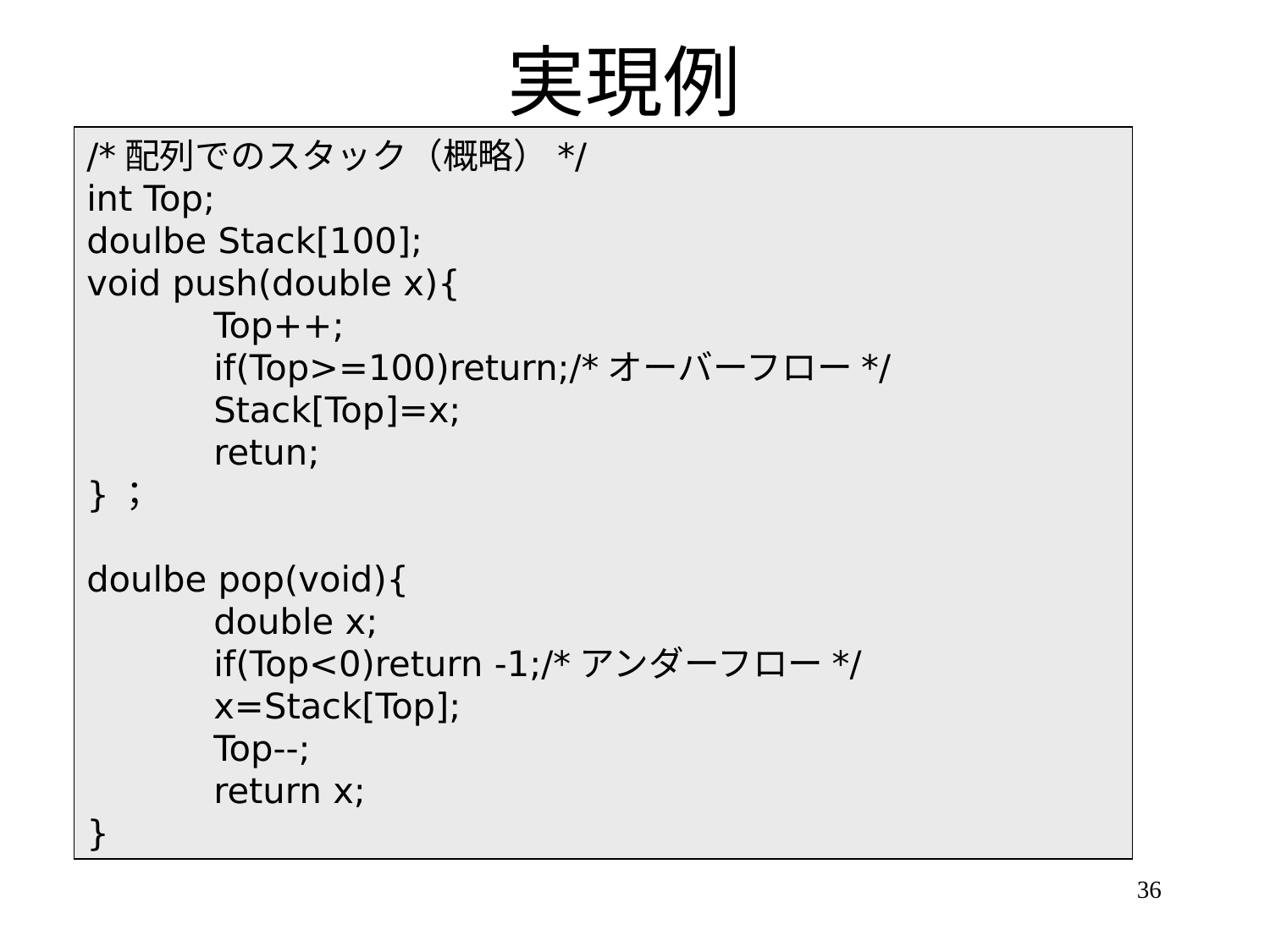

# 実現例
/*配列でのスタック（概略）*/
int Top;
doulbe Stack[100];
void push(double x){
	Top++;
	if(Top>=100)return;/*オーバーフロー*/
	Stack[Top]=x;
	retun;
}；

doulbe pop(void){
	double x;
	if(Top<0)return -1;/*アンダーフロー*/
	x=Stack[Top];
	Top--;
	return x;
}
36